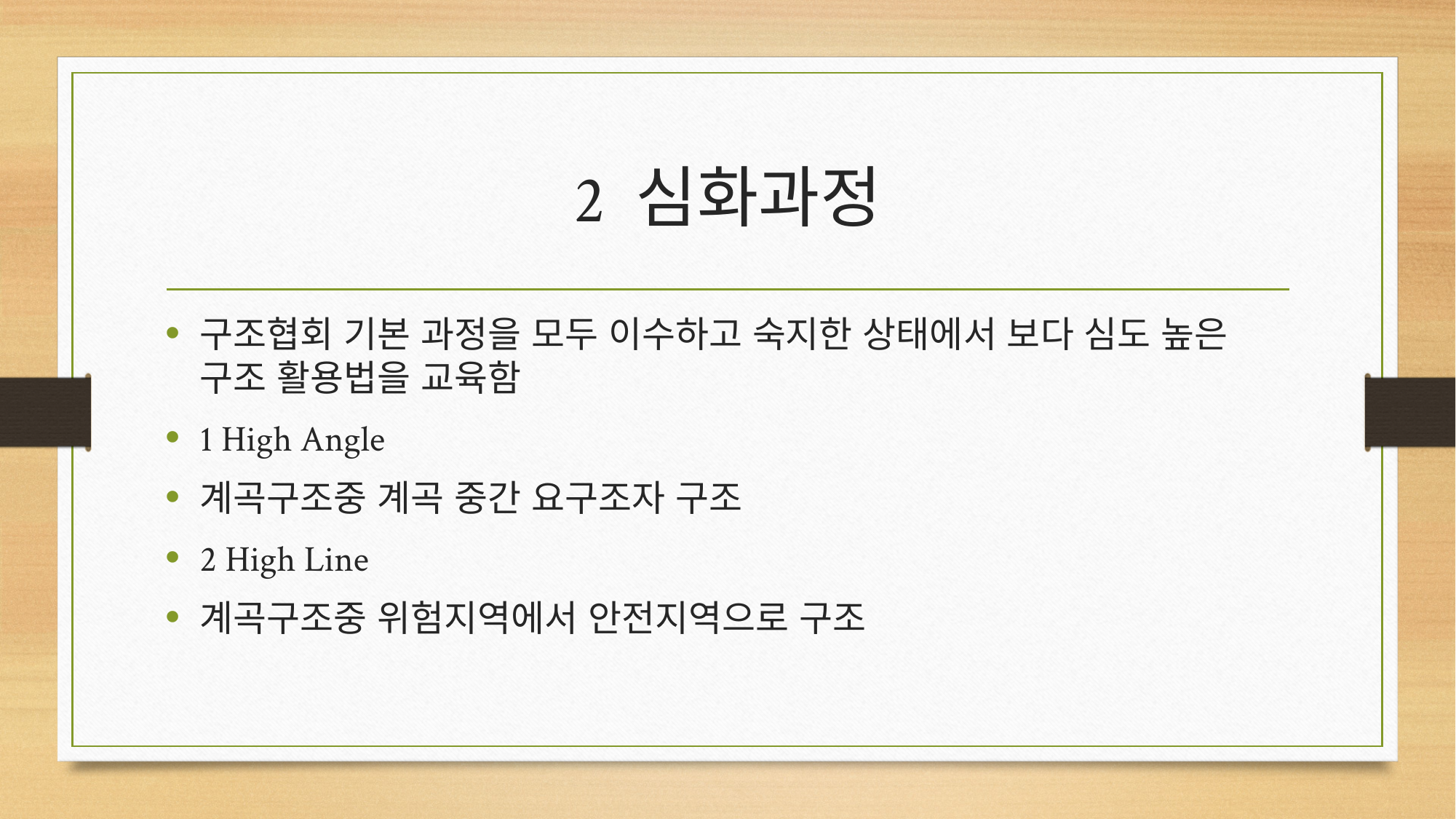

# 2 심화과정
구조협회 기본 과정을 모두 이수하고 숙지한 상태에서 보다 심도 높은 구조 활용법을 교육함
1 High Angle
계곡구조중 계곡 중간 요구조자 구조
2 High Line
계곡구조중 위험지역에서 안전지역으로 구조